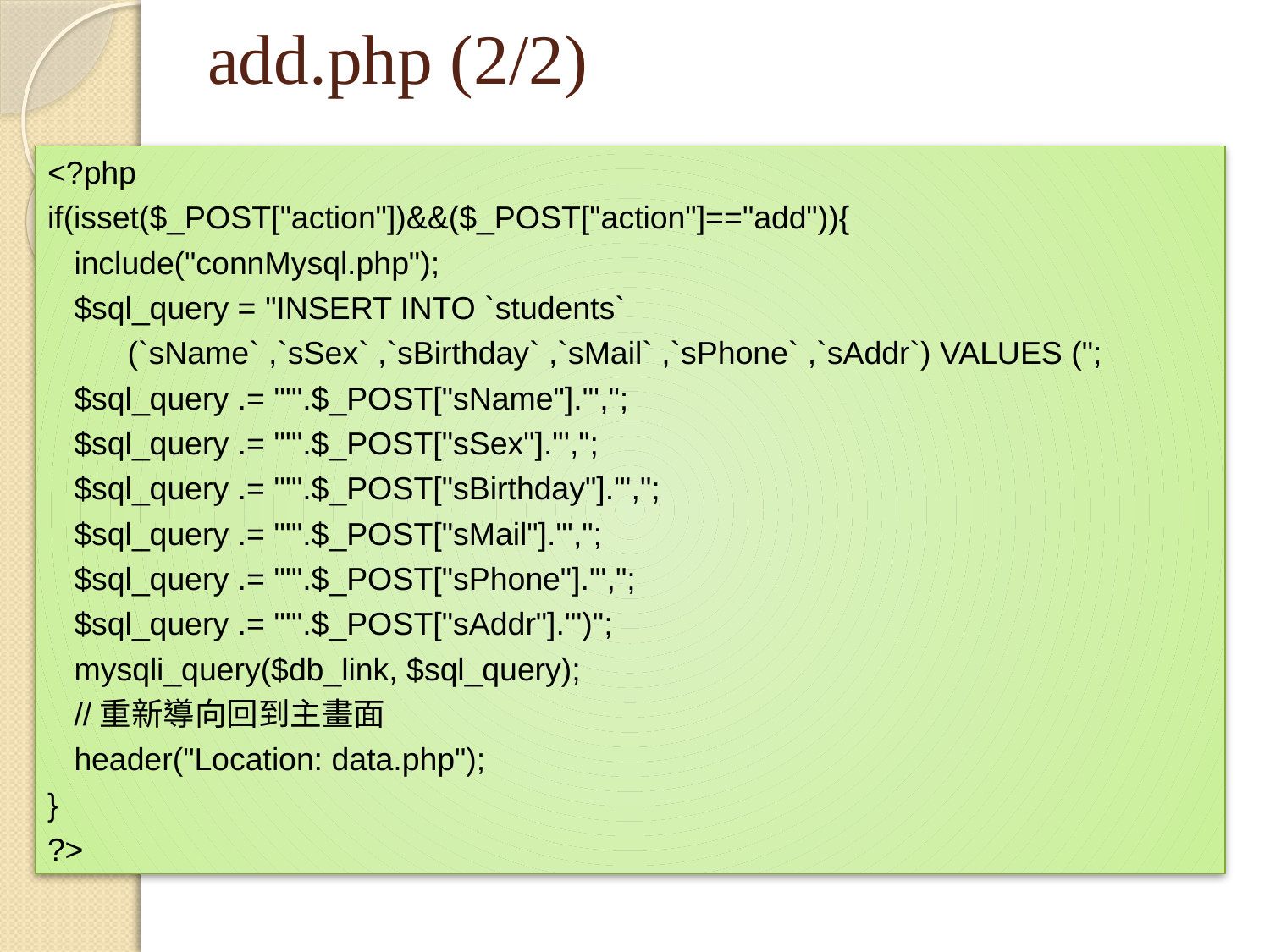

# add.php (2/2)
<?php
if(isset($_POST["action"])&&($_POST["action"]=="add")){
   include("connMysql.php");
   $sql_query = "INSERT INTO `students`
         (`sName` ,`sSex` ,`sBirthday` ,`sMail` ,`sPhone` ,`sAddr`) VALUES (";
   $sql_query .= "'".$_POST["sName"]."',";
   $sql_query .= "'".$_POST["sSex"]."',";
   $sql_query .= "'".$_POST["sBirthday"]."',";
   $sql_query .= "'".$_POST["sMail"]."',";
   $sql_query .= "'".$_POST["sPhone"]."',";
   $sql_query .= "'".$_POST["sAddr"]."')";
   mysqli_query($db_link, $sql_query);
   //重新導向回到主畫面
   header("Location: data.php");
}
?>